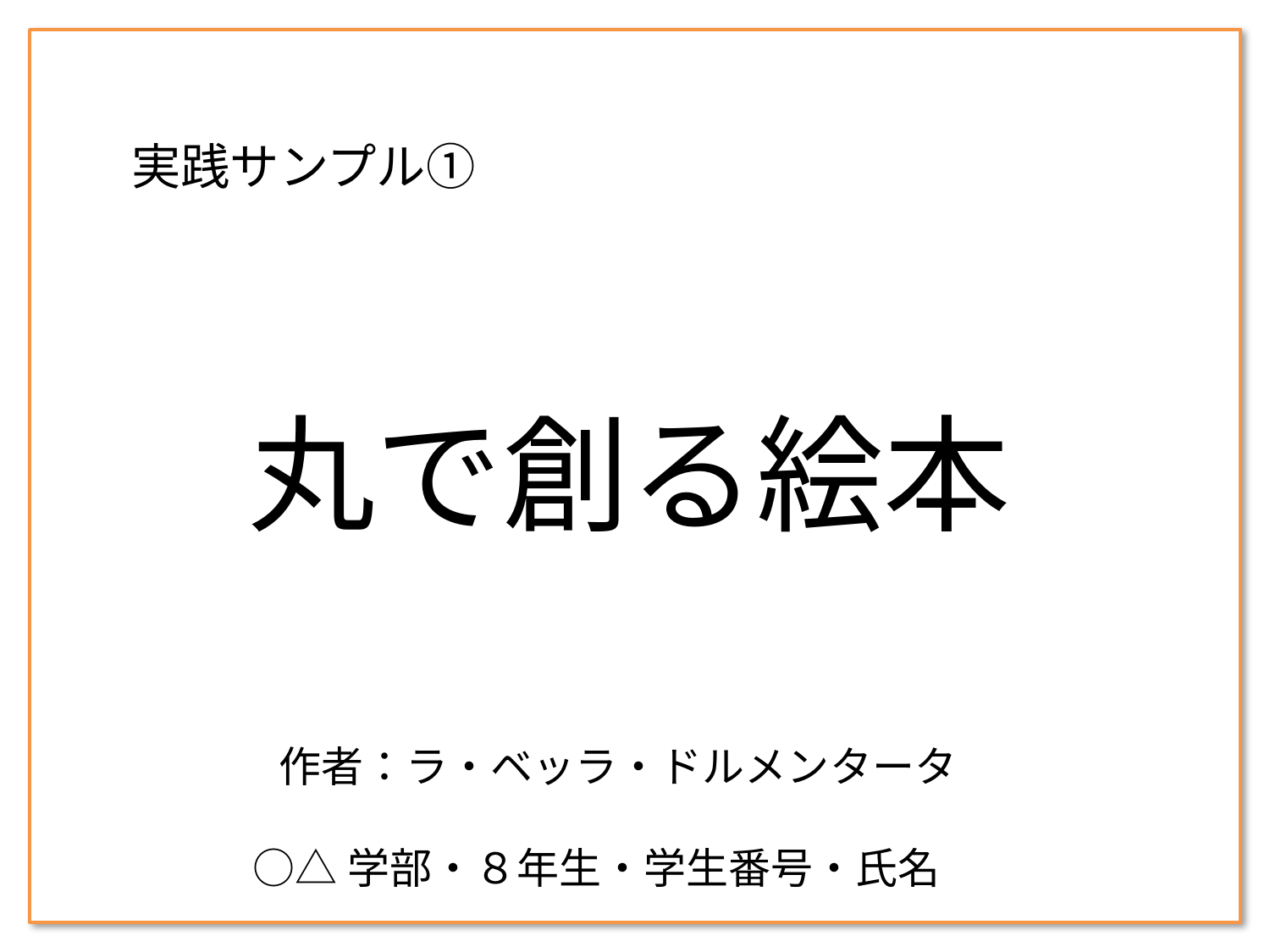

実践サンプル①
丸で創る絵本
作者：ラ・ベッラ・ドルメンタータ

○△学部・８年生・学生番号・氏名